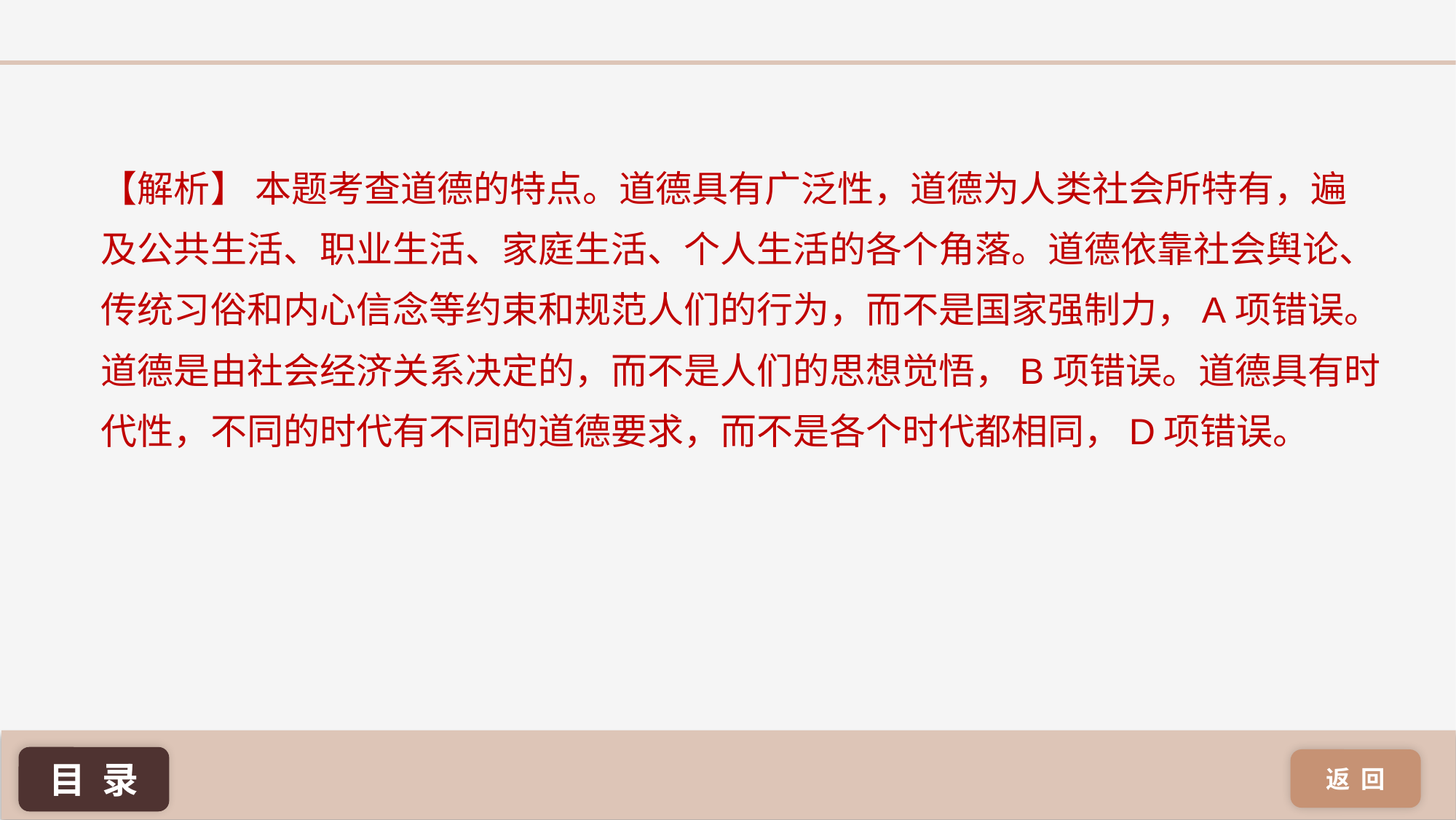

【解析】 本题考查道德的特点。道德具有广泛性，道德为人类社会所特有，遍及公共生活、职业生活、家庭生活、个人生活的各个角落。道德依靠社会舆论、传统习俗和内心信念等约束和规范人们的行为，而不是国家强制力，A项错误。道德是由社会经济关系决定的，而不是人们的思想觉悟，B项错误。道德具有时代性，不同的时代有不同的道德要求，而不是各个时代都相同，D项错误。
返  回